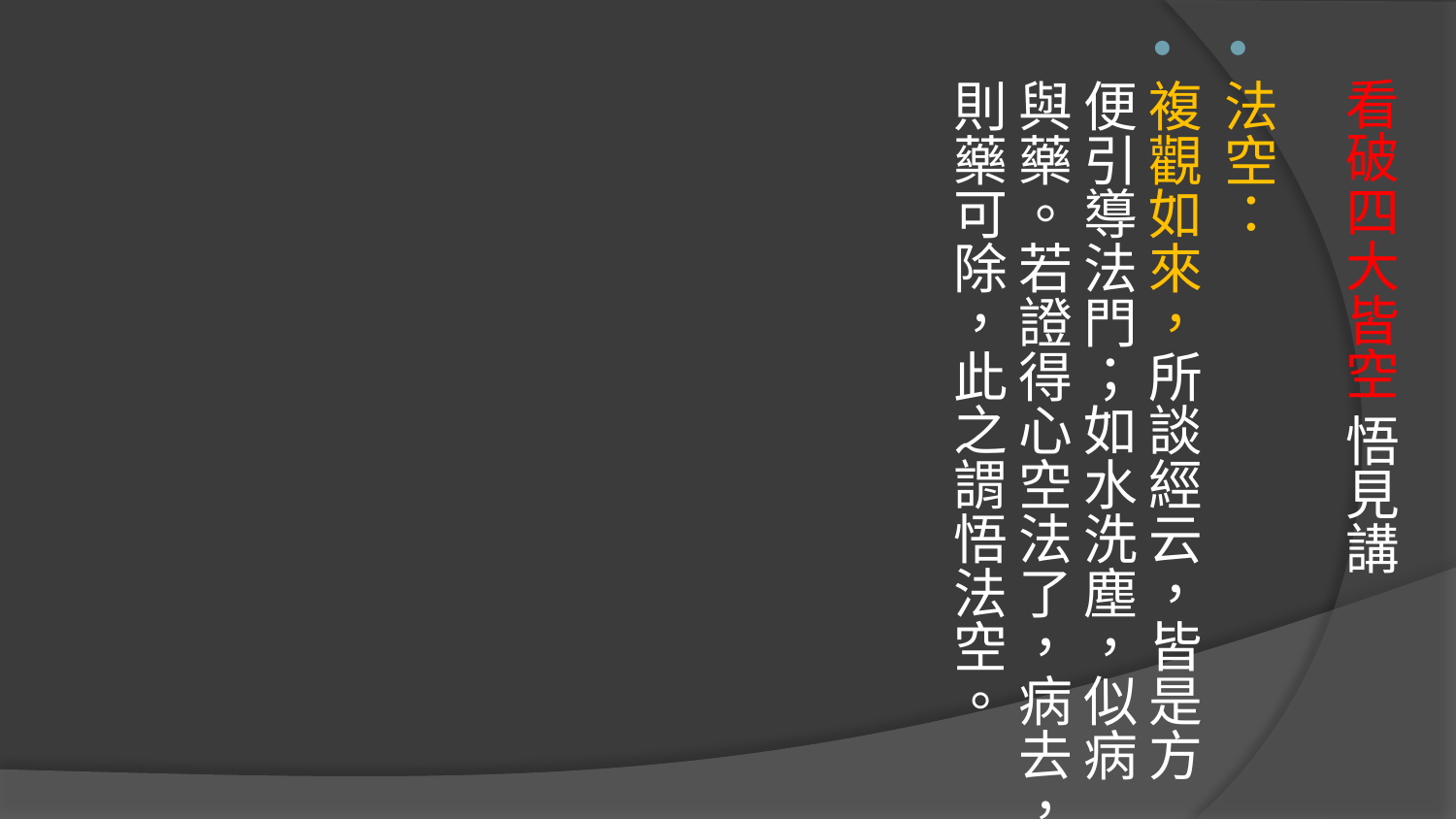

法空：
複觀如來，所談經云，皆是方便引導法門；如水洗塵，似病與藥。若證得心空法了，病去，則藥可除，此之謂悟法空。

# 看破四大皆空 悟見講